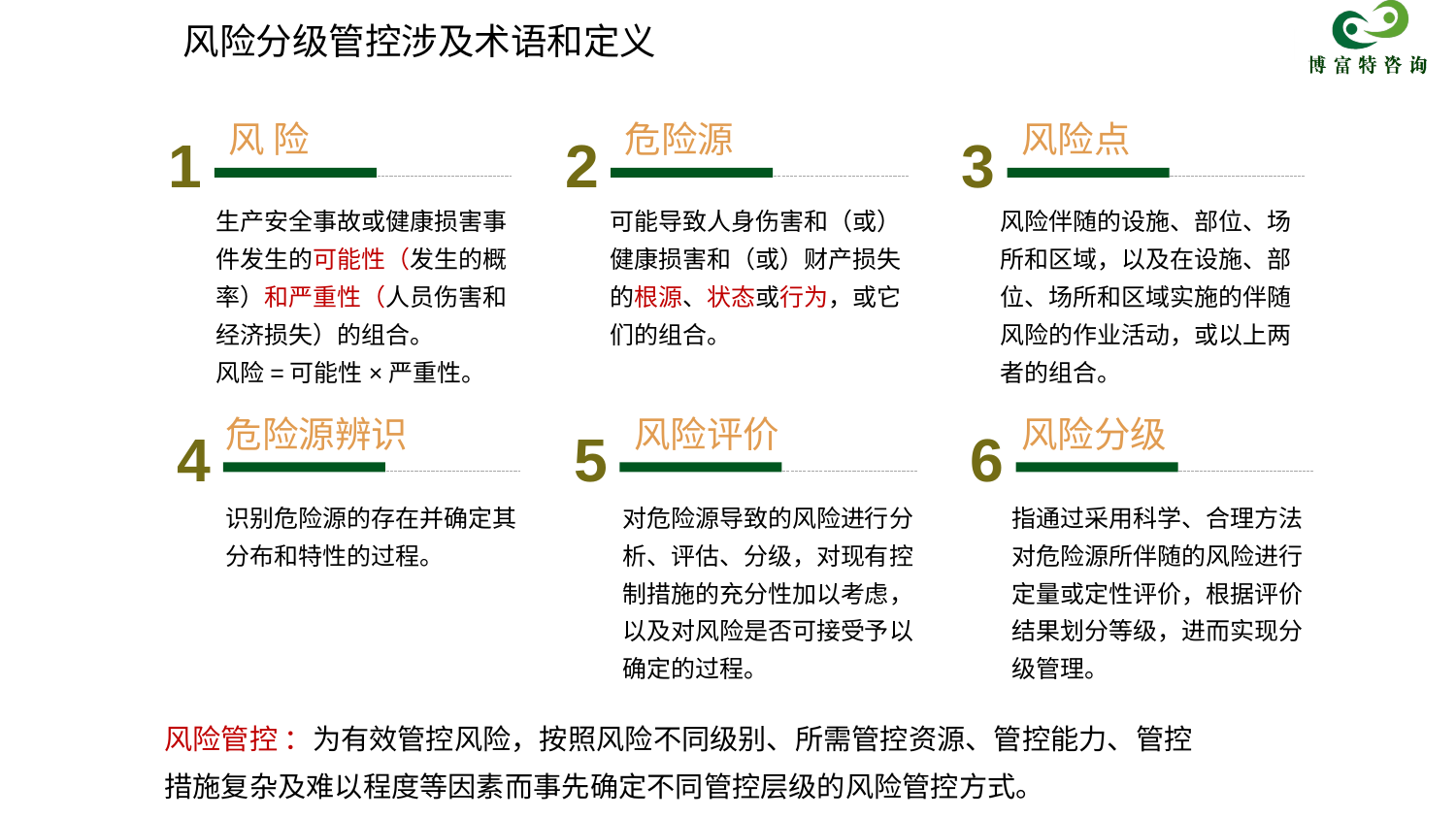

风险分级管控涉及术语和定义
1
2
3
风 险
危险源
风险点

生产安全事故或健康损害事件发生的可能性（发生的概率）和严重性（人员伤害和经济损失）的组合。
风险=可能性×严重性。

可能导致人身伤害和（或）健康损害和（或）财产损失的根源、状态或行为，或它们的组合。
风险伴随的设施、部位、场所和区域，以及在设施、部位、场所和区域实施的伴随风险的作业活动，或以上两者的组合。
4
5
6
危险源辨识
风险评价
风险分级

识别危险源的存在并确定其分布和特性的过程。
对危险源导致的风险进行分析、评估、分级，对现有控制措施的充分性加以考虑，以及对风险是否可接受予以确定的过程。
指通过采用科学、合理方法对危险源所伴随的风险进行定量或定性评价，根据评价结果划分等级，进而实现分级管理。
风险管控 ：为有效管控风险，按照风险不同级别、所需管控资源、管控能力、管控
措施复杂及难以程度等因素而事先确定不同管控层级的风险管控方式。